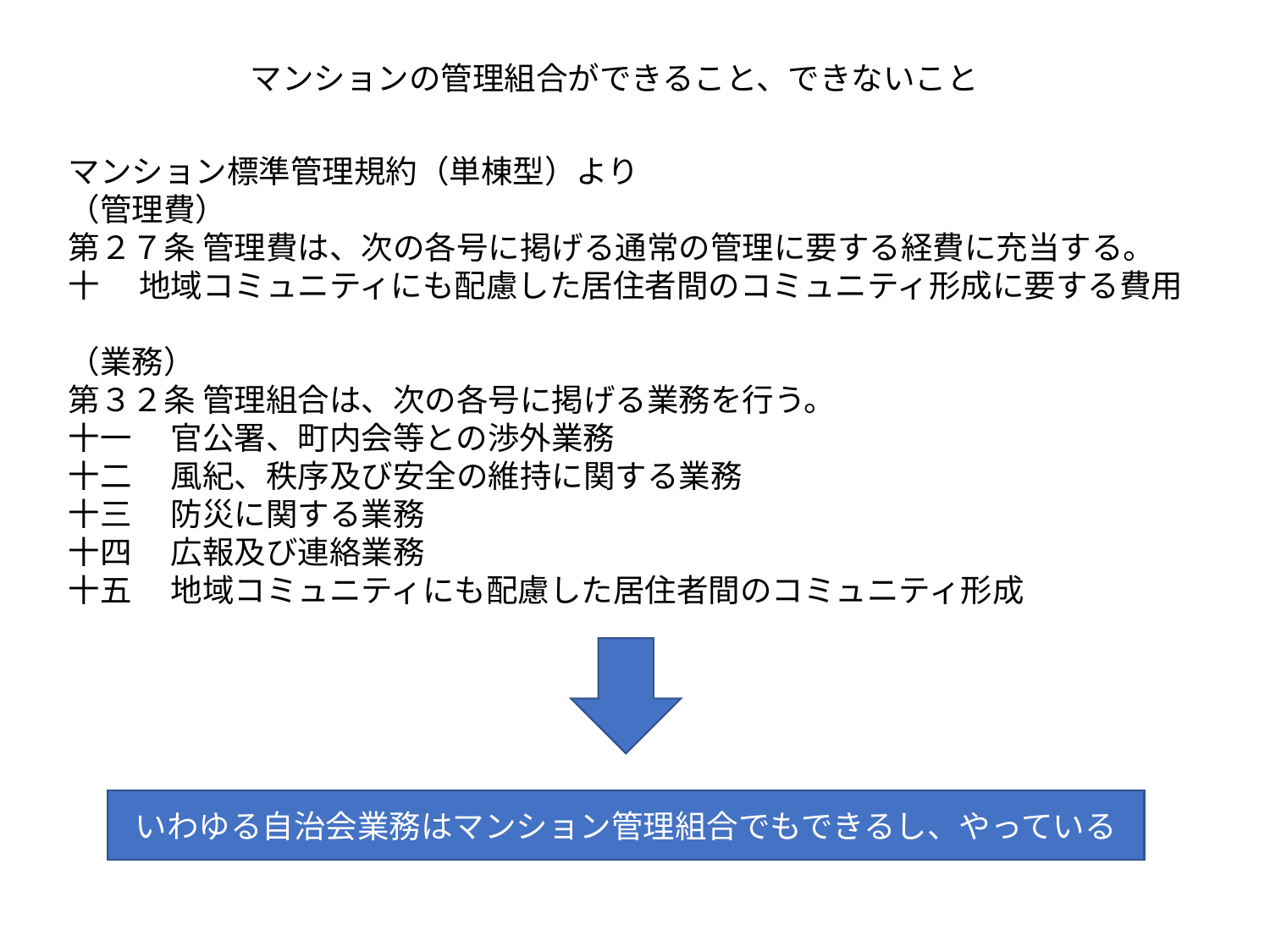

マンションの管理組合ができること、できないこと
マンション標準管理規約（単棟型）より
（管理費）
第２７条 管理費は、次の各号に掲げる通常の管理に要する経費に充当する。
十 　地域コミュニティにも配慮した居住者間のコミュニティ形成に要する費用

（業務）
第３２条 管理組合は、次の各号に掲げる業務を行う。
十一 　官公署、町内会等との渉外業務
十二 　風紀、秩序及び安全の維持に関する業務
十三 　防災に関する業務
十四 　広報及び連絡業務
十五 　地域コミュニティにも配慮した居住者間のコミュニティ形成

いわゆる自治会業務はマンション管理組合でもできるし、やっている